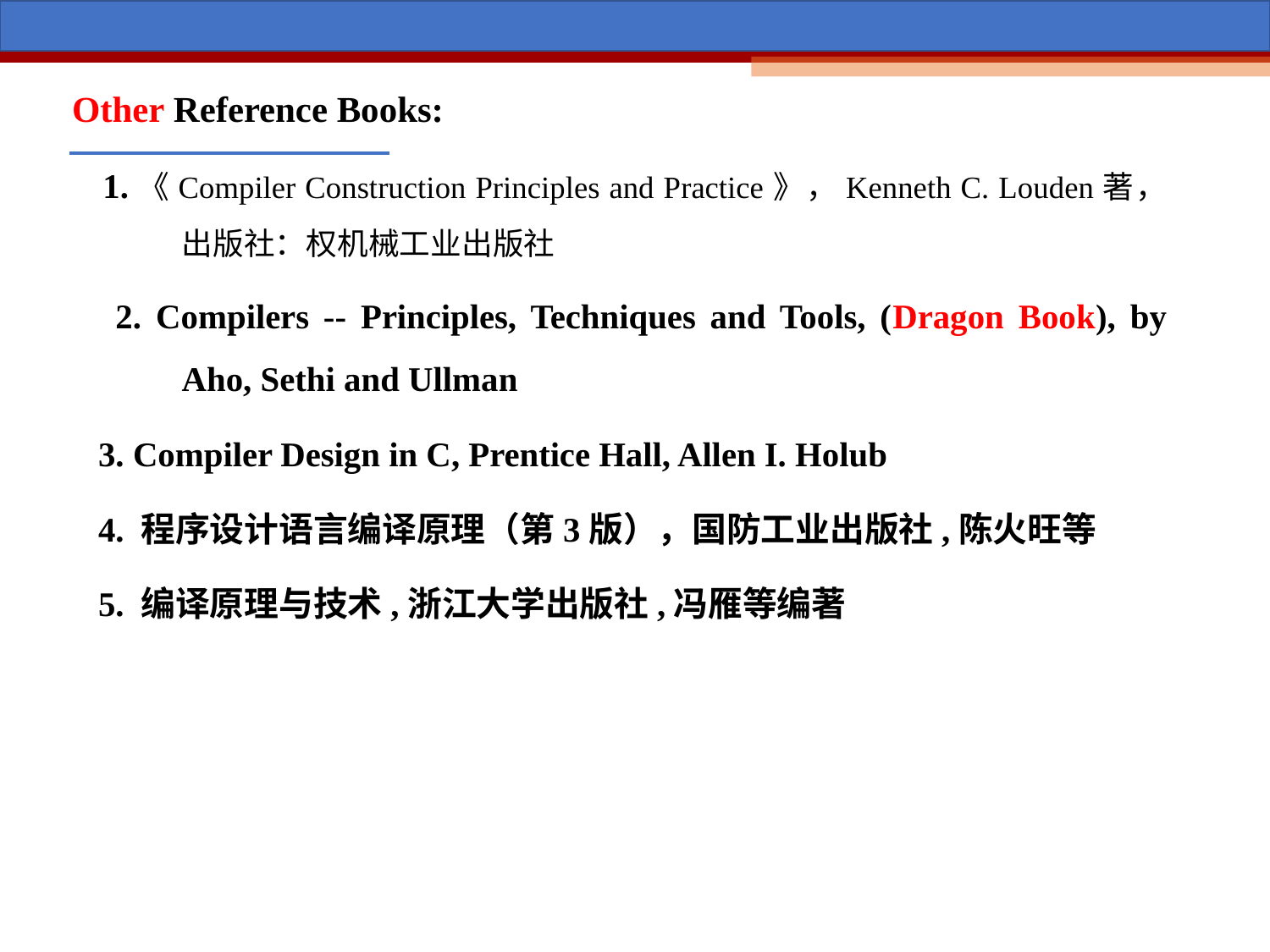

Other Reference Books:
   1.《Compiler Construction Principles and Practice》，Kenneth C. Louden著，出版社：权机械工业出版社
   2. Compilers -- Principles, Techniques and Tools, (Dragon Book), by Aho, Sethi and Ullman
   3. Compiler Design in C, Prentice Hall, Allen I. Holub
   4. 程序设计语言编译原理（第3版），国防工业出版社,陈火旺等
   5. 编译原理与技术,浙江大学出版社,冯雁等编著